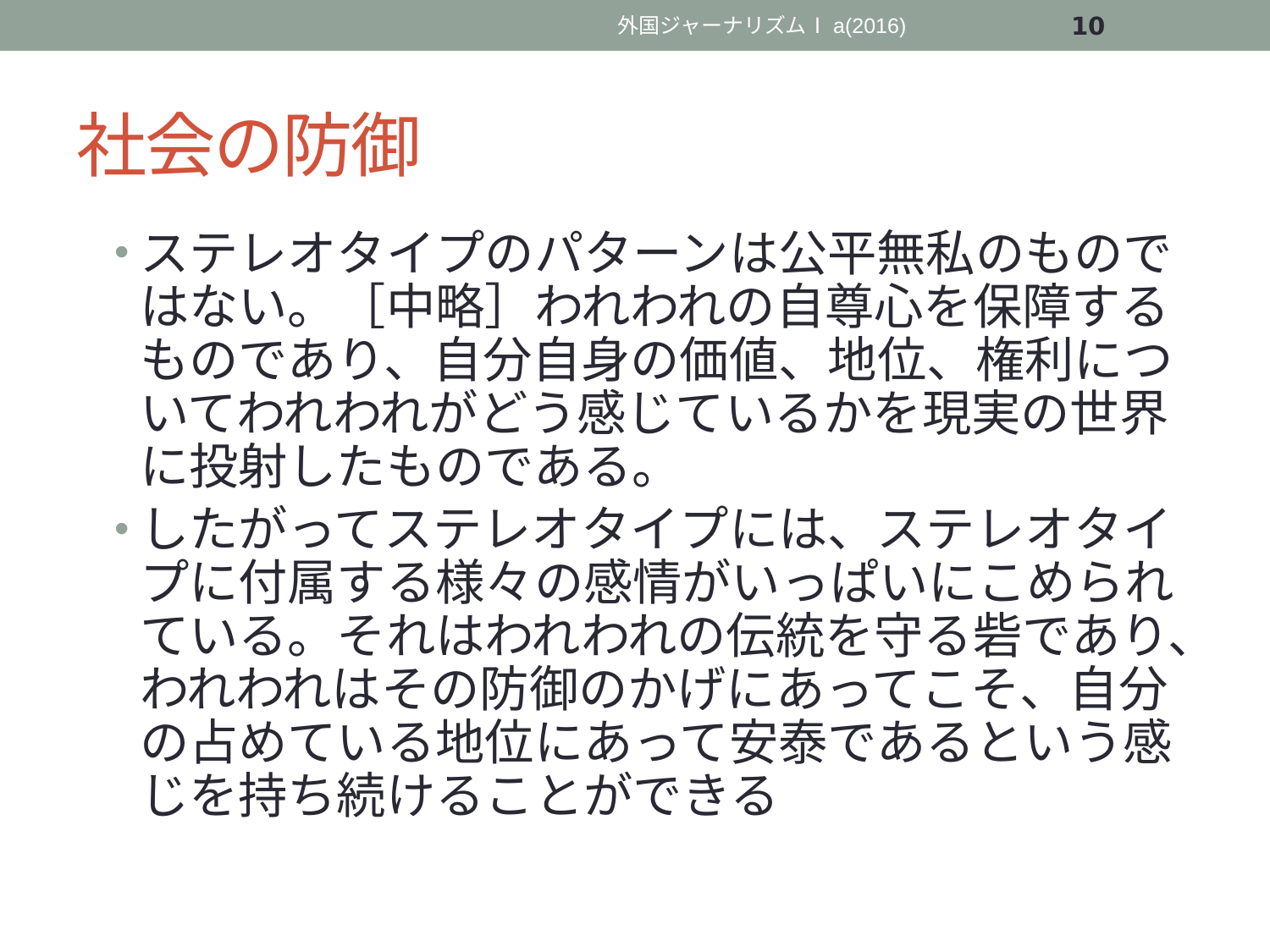

外国ジャーナリズムⅠa(2016)
10
# 社会の防御
ステレオタイプのパターンは公平無私のものではない。［中略］われわれの自尊心を保障するものであり、自分自身の価値、地位、権利についてわれわれがどう感じているかを現実の世界に投射したものである。
したがってステレオタイプには、ステレオタイプに付属する様々の感情がいっぱいにこめられている。それはわれわれの伝統を守る砦であり、われわれはその防御のかげにあってこそ、自分の占めている地位にあって安泰であるという感じを持ち続けることができる